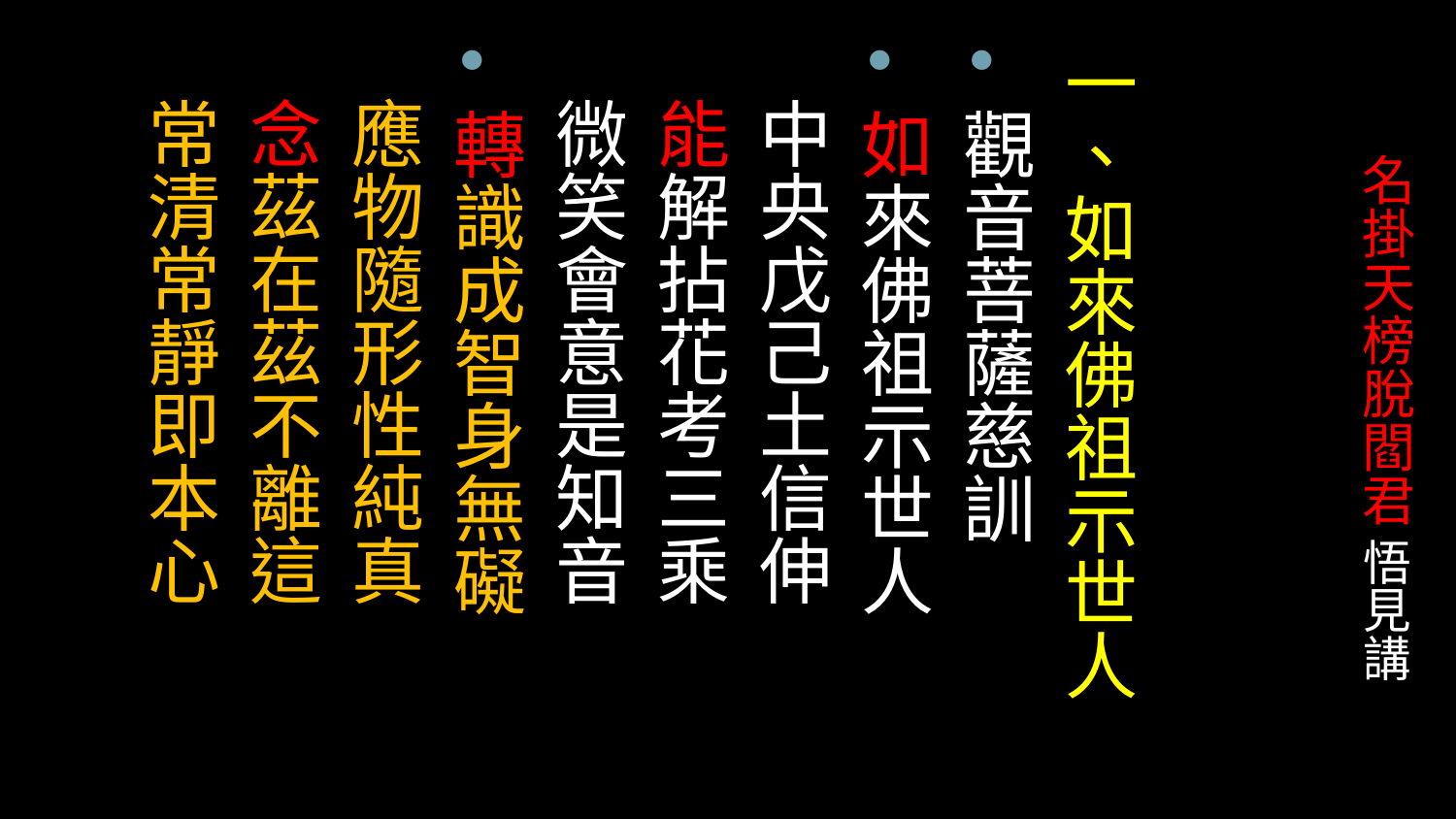

一、如來佛祖示世人
觀音菩薩慈訓
如來佛祖示世人
  中央戊己土信伸
  能解拈花考三乘
  微笑會意是知音
轉識成智身無礙
  應物隨形性純真
  念茲在茲不離這
  常清常靜即本心

# 名掛天榜脫閻君 悟見講